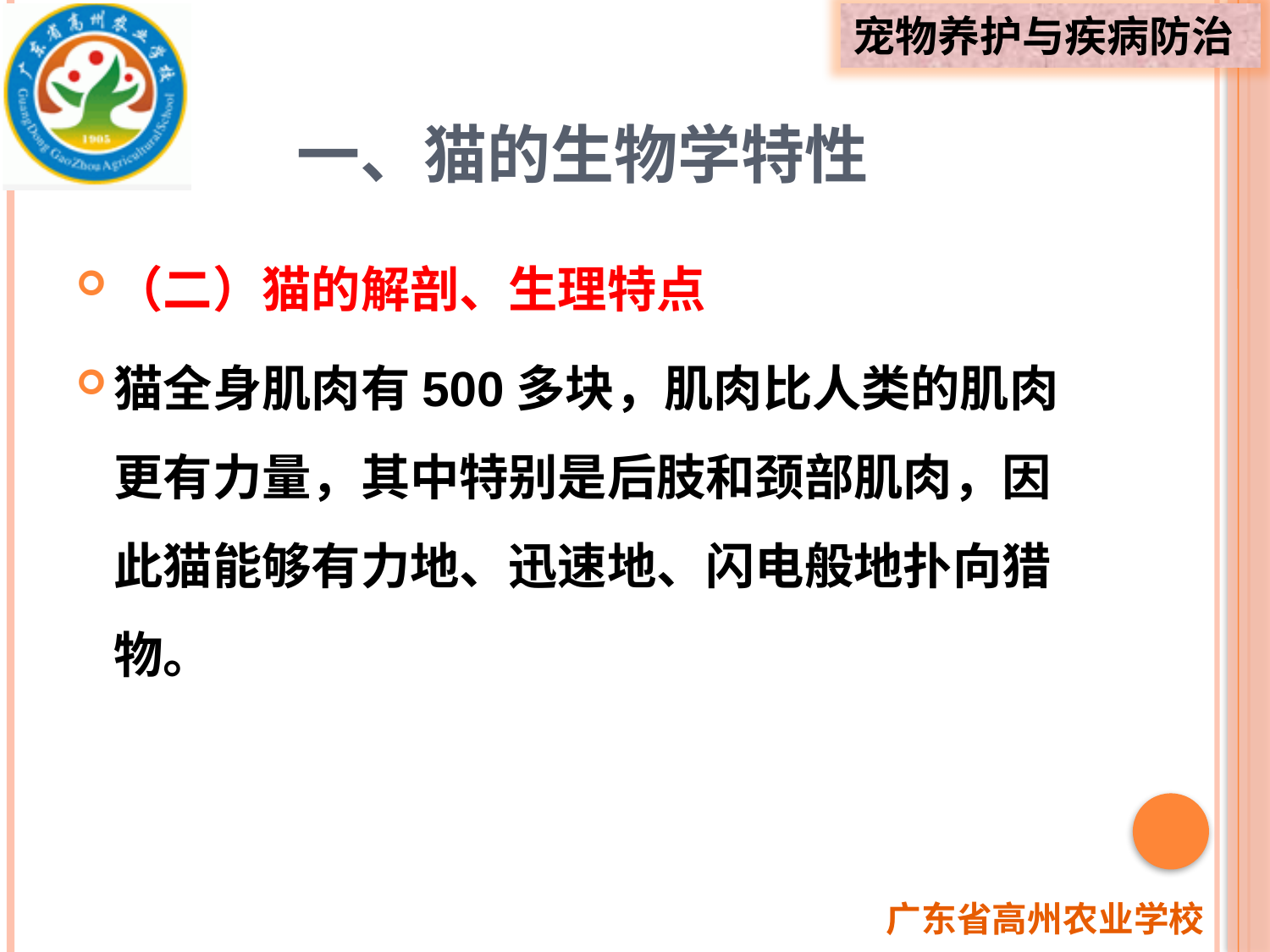

# 一、猫的生物学特性
（二）猫的解剖、生理特点
猫全身肌肉有500多块，肌肉比人类的肌肉更有力量，其中特别是后肢和颈部肌肉，因此猫能够有力地、迅速地、闪电般地扑向猎物。